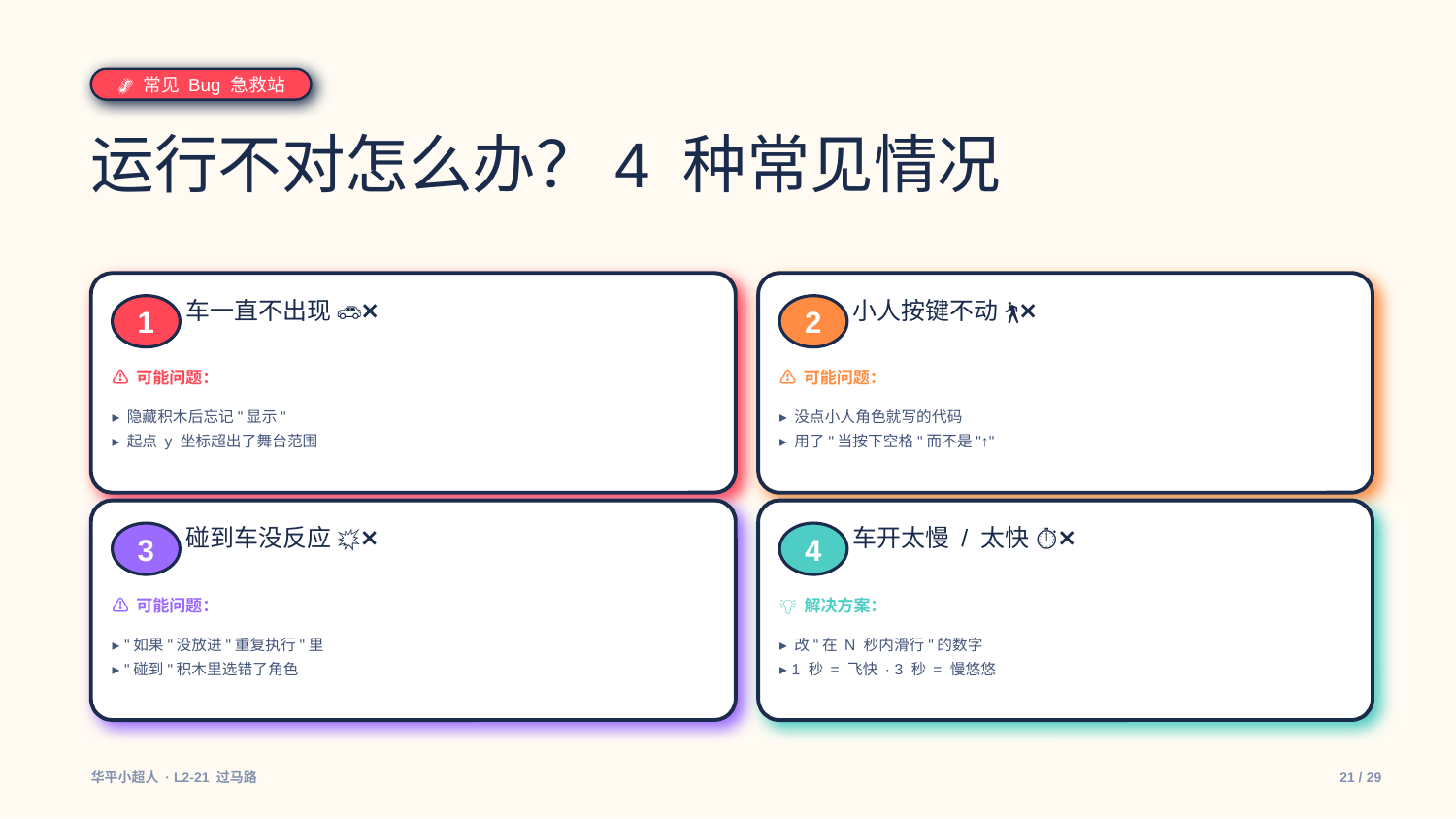

🐛 常见 Bug 急救站
运行不对怎么办？4 种常见情况

1
2
车一直不出现 🚗❌
小人按键不动 🚶❌
⚠ 可能问题：
⚠ 可能问题：
▸ 隐藏积木后忘记"显示"
▸ 起点 y 坐标超出了舞台范围
▸ 没点小人角色就写的代码
▸ 用了"当按下空格"而不是"↑"

3
4
碰到车没反应 💥❌
车开太慢 / 太快 ⏱❌
⚠ 可能问题：
💡 解决方案：
▸ "如果"没放进"重复执行"里
▸ "碰到"积木里选错了角色
▸ 改"在 N 秒内滑行"的数字
▸ 1 秒 = 飞快 · 3 秒 = 慢悠悠
华平小超人 · L2-21 过马路
21 / 29